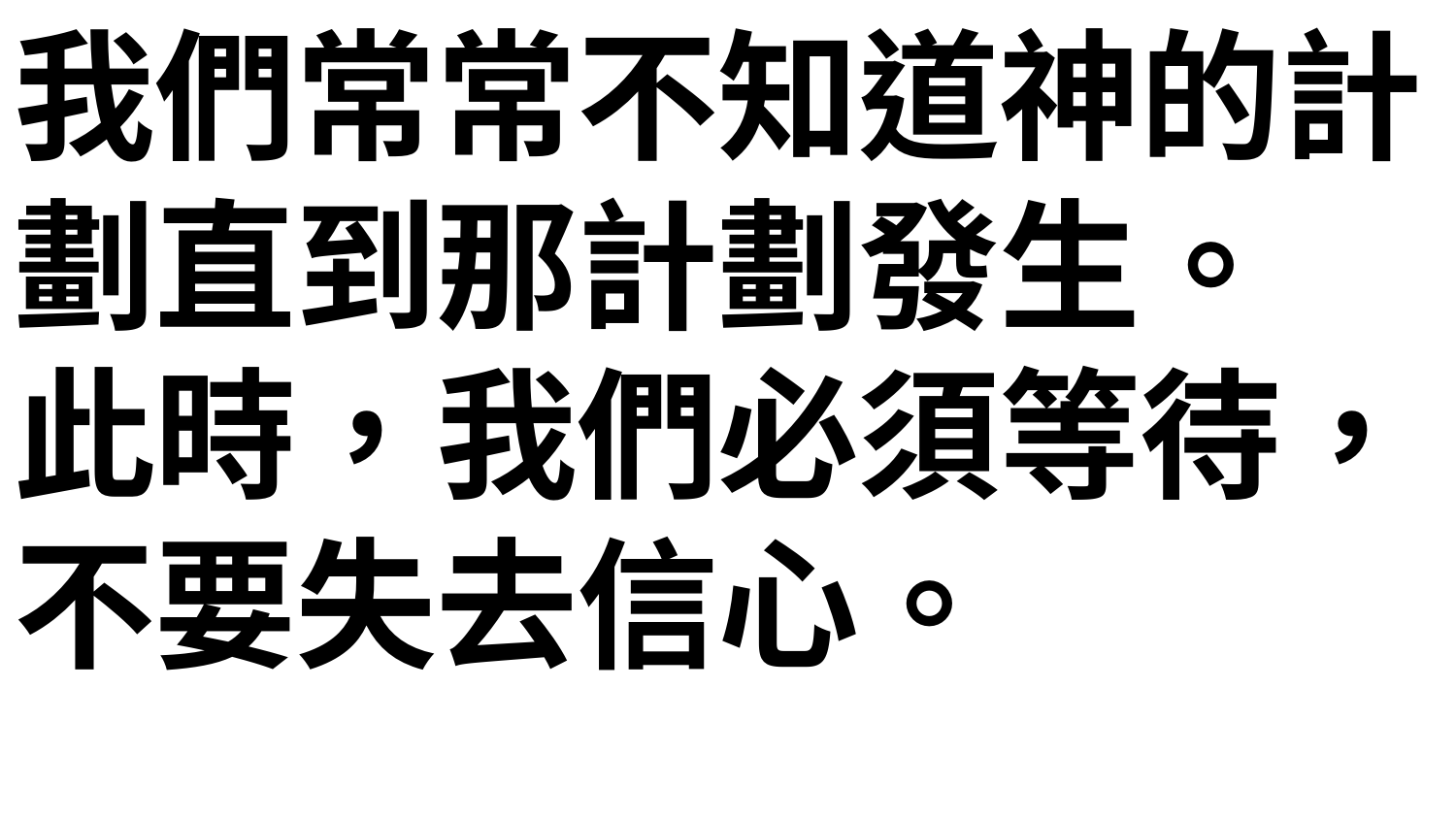

我們常常不知道神的計劃直到那計劃發生。 此時，我們必須等待，不要失去信心。